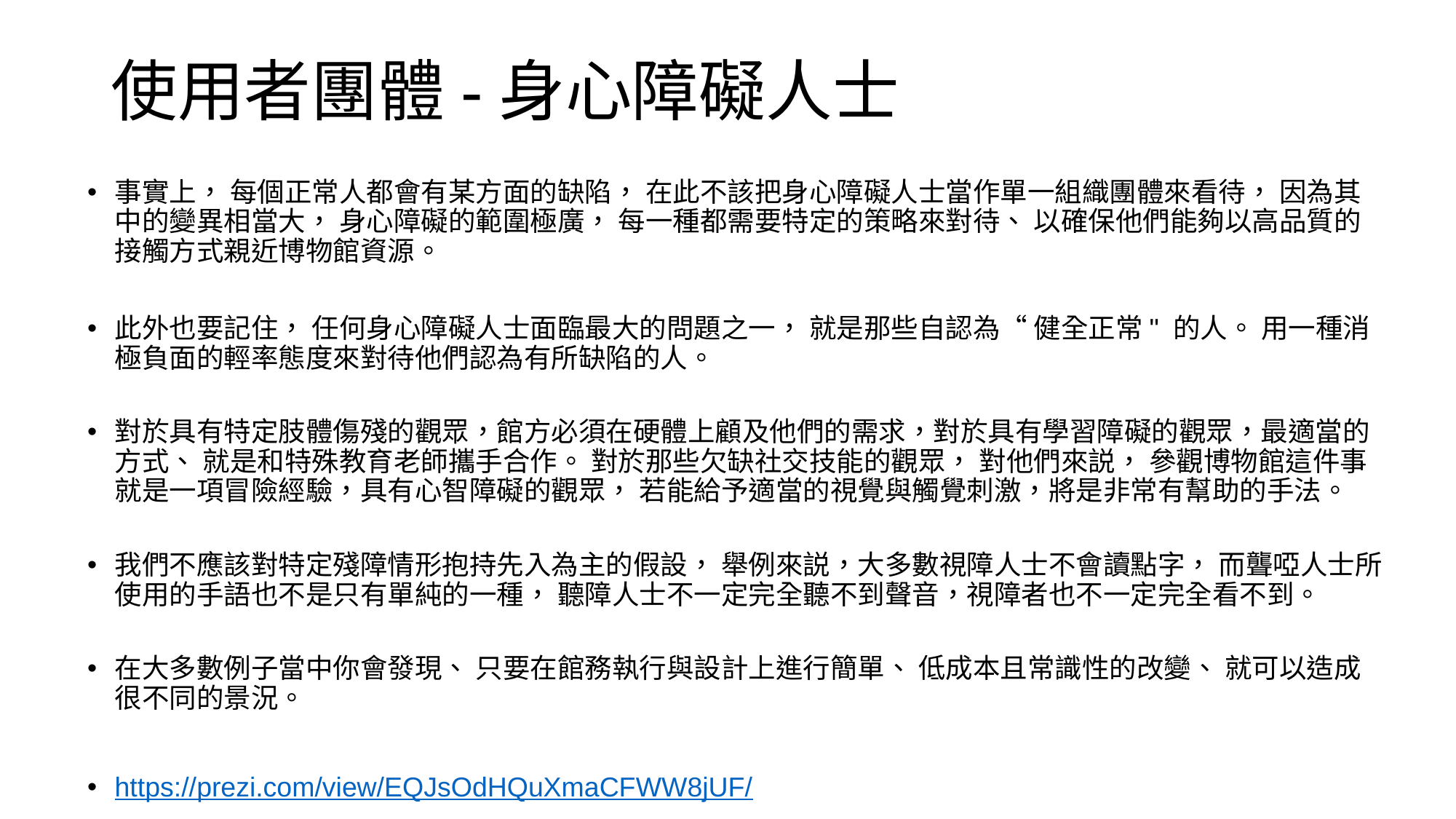

# 使用者團體-身心障礙人士
事實上， 每個正常人都會有某方面的缺陷， 在此不該把身心障礙人士當作單一組織團體來看待， 因為其中的變異相當大， 身心障礙的範圍極廣， 每一種都需要特定的策略來對待、 以確保他們能夠以高品質的接觸方式親近博物館資源。
此外也要記住， 任何身心障礙人士面臨最大的問題之一， 就是那些自認為“ 健全正常" 的人。 用一種消極負面的輕率態度來對待他們認為有所缺陷的人。
對於具有特定肢體傷殘的觀眾，館方必須在硬體上顧及他們的需求，對於具有學習障礙的觀眾，最適當的方式、 就是和特殊教育老師攜手合作。 對於那些欠缺社交技能的觀眾， 對他們來説， 參觀博物館這件事就是一項冒險經驗，具有心智障礙的觀眾， 若能給予適當的視覺與觸覺刺激，將是非常有幫助的手法。
我們不應該對特定殘障情形抱持先入為主的假設， 舉例來説，大多數視障人士不會讀點字， 而聾啞人士所使用的手語也不是只有單純的一種， 聽障人士不一定完全聽不到聲音，視障者也不一定完全看不到。
在大多數例子當中你會發現、 只要在館務執行與設計上進行簡單、 低成本且常識性的改變、 就可以造成很不同的景況。

https://prezi.com/view/EQJsOdHQuXmaCFWW8jUF/